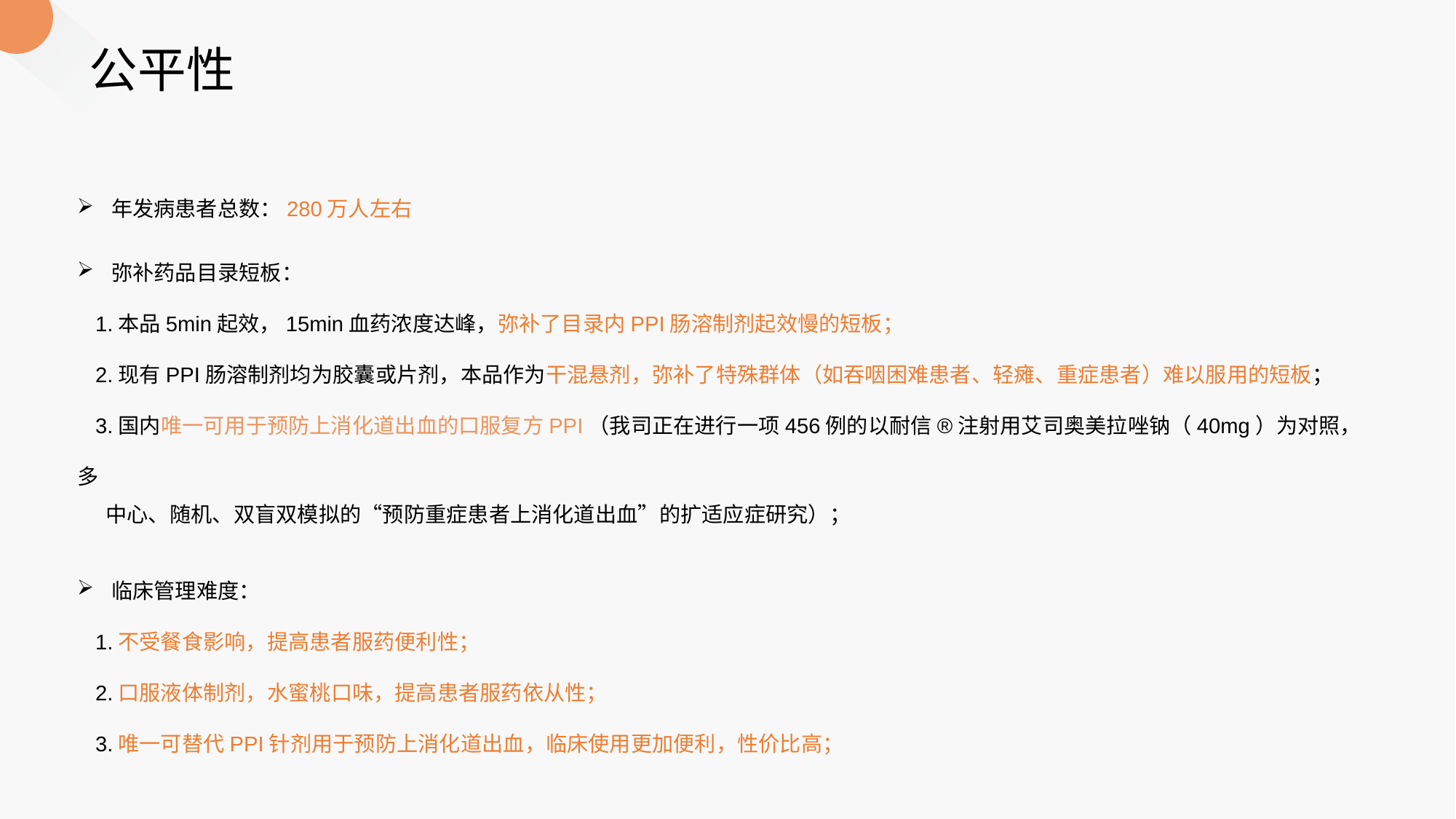

公平性
年发病患者总数：280万人左右
弥补药品目录短板：
   1.本品5min起效，15min血药浓度达峰，弥补了目录内PPI肠溶制剂起效慢的短板；
   2.现有PPI肠溶制剂均为胶囊或片剂，本品作为干混悬剂，弥补了特殊群体（如吞咽困难患者、轻瘫、重症患者）难以服用的短板；
   3.国内唯一可用于预防上消化道出血的口服复方PPI（我司正在进行一项456例的以耐信®注射用艾司奥美拉唑钠（40mg）为对照，多
     中心、随机、双盲双模拟的“预防重症患者上消化道出血”的扩适应症研究）；

临床管理难度：
   1.不受餐食影响，提高患者服药便利性；
   2.口服液体制剂，水蜜桃口味，提高患者服药依从性；
   3.唯一可替代PPI针剂用于预防上消化道出血，临床使用更加便利，性价比高；